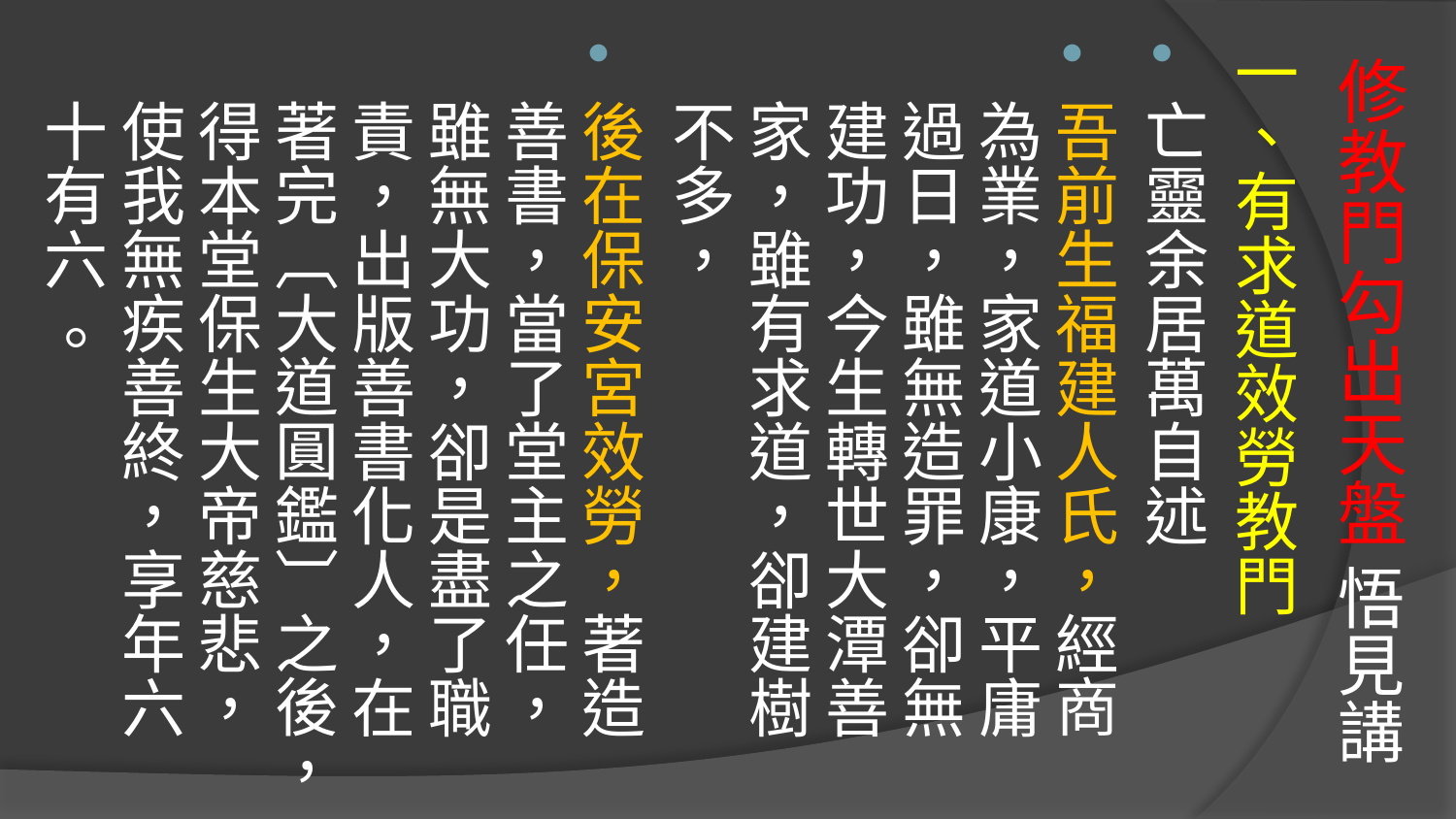

一、有求道效勞教門
亡靈余居萬自述
吾前生福建人氏，經商為業，家道小康，平庸過日，雖無造罪，卻無建功，今生轉世大潭善家，雖有求道，卻建樹不多，
後在保安宮效勞，著造善書，當了堂主之任，雖無大功，卻是盡了職責，出版善書化人，在著完〔大道圓鑑〕之後，得本堂保生大帝慈悲，使我無疾善終，享年六十有六 。
# 修教門勾出天盤 悟見講